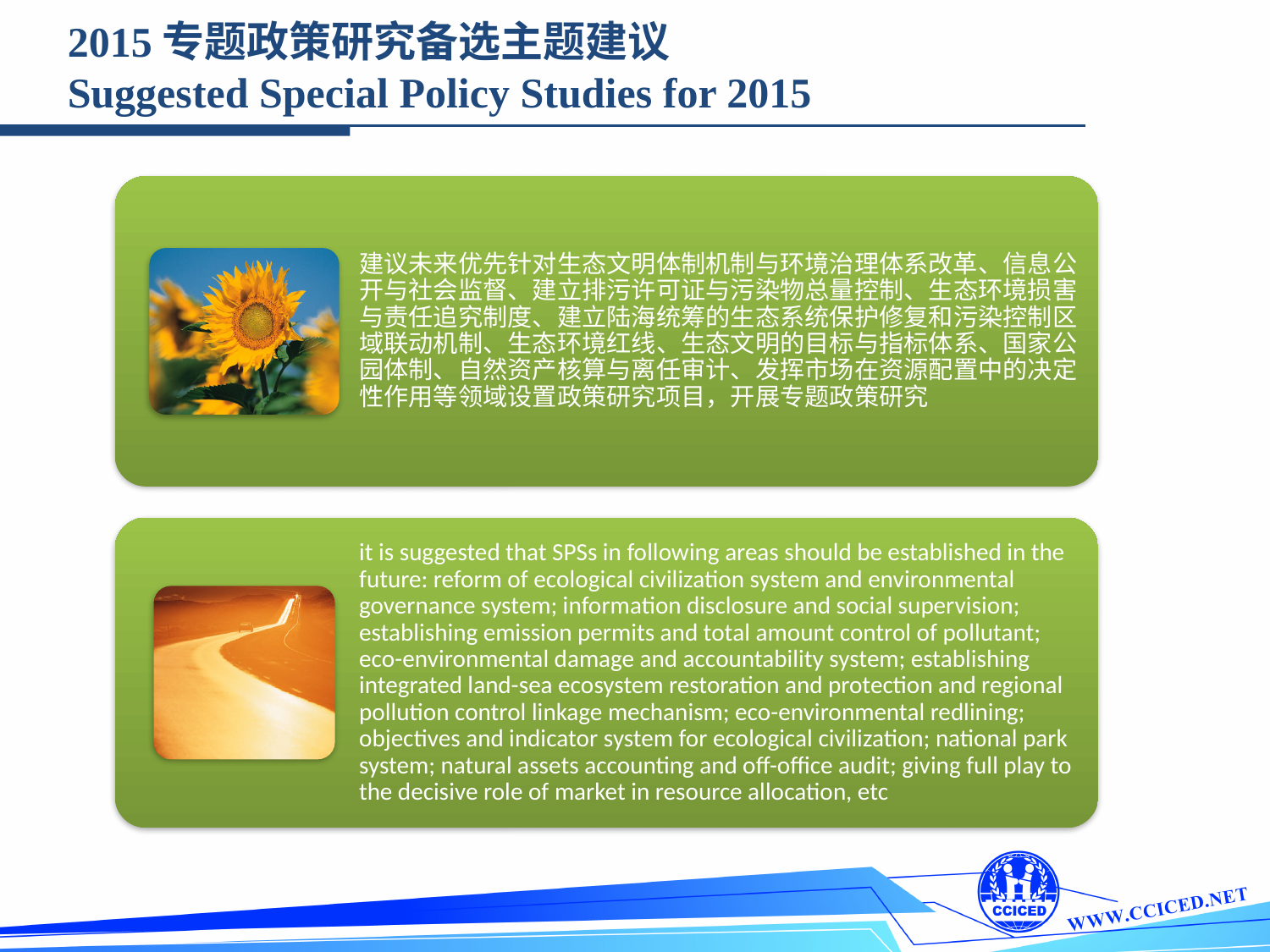

2015专题政策研究备选主题建议
Suggested Special Policy Studies for 2015
建议未来优先针对生态文明体制机制与环境治理体系改革、信息公开与社会监督、建立排污许可证与污染物总量控制、生态环境损害与责任追究制度、建立陆海统筹的生态系统保护修复和污染控制区域联动机制、生态环境红线、生态文明的目标与指标体系、国家公园体制、自然资产核算与离任审计、发挥市场在资源配置中的决定性作用等领域设置政策研究项目，开展专题政策研究
it is suggested that SPSs in following areas should be established in the future: reform of ecological civilization system and environmental governance system; information disclosure and social supervision; establishing emission permits and total amount control of pollutant; eco-environmental damage and accountability system; establishing integrated land-sea ecosystem restoration and protection and regional pollution control linkage mechanism; eco-environmental redlining; objectives and indicator system for ecological civilization; national park system; natural assets accounting and off-office audit; giving full play to the decisive role of market in resource allocation, etc